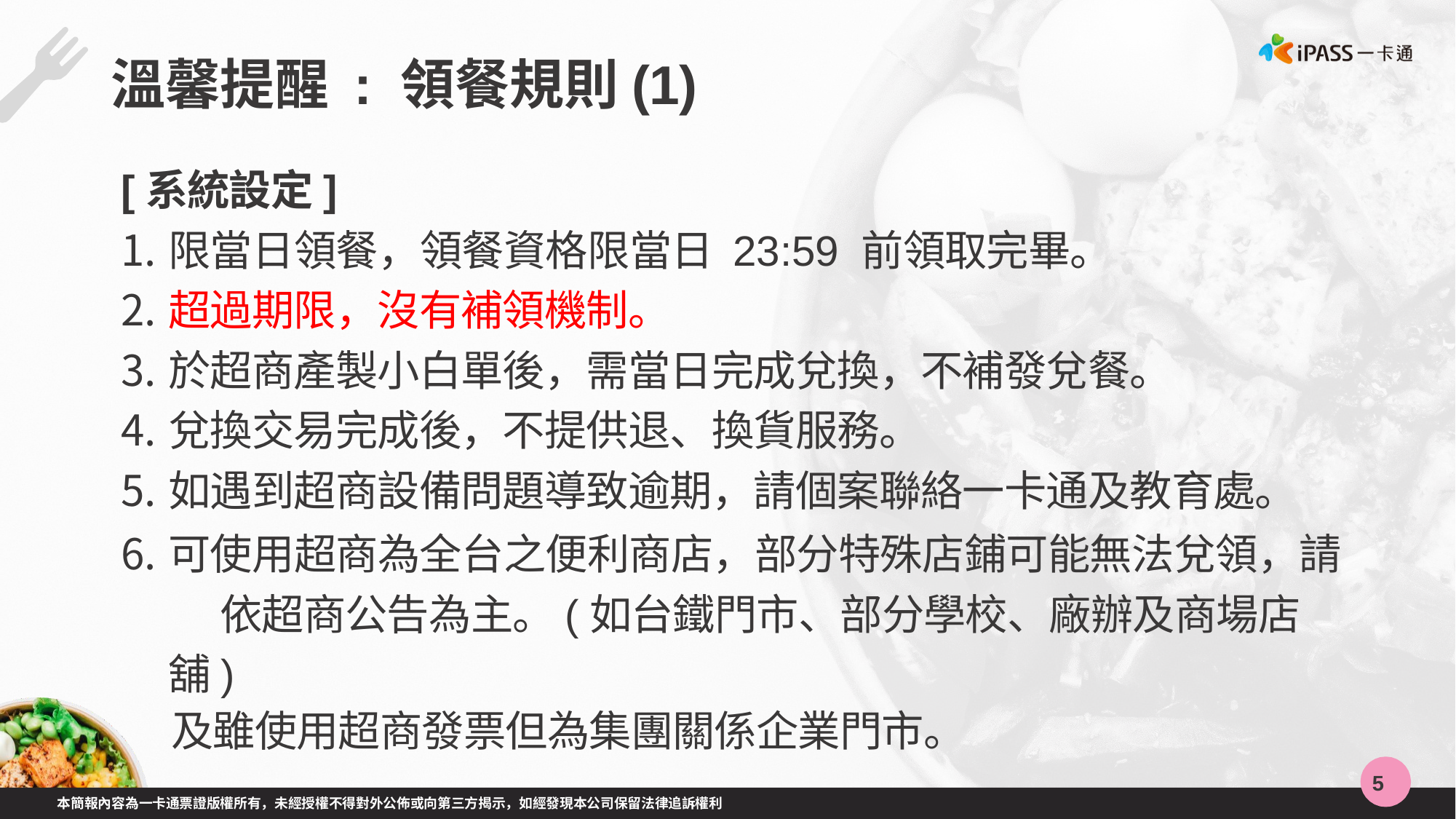

# 溫馨提醒 : 領餐規則(1)
[系統設定]
限當日領餐，領餐資格限當日 23:59 前領取完畢。
超過期限，沒有補領機制。
於超商產製小白單後，需當日完成兌換，不補發兌餐。
兌換交易完成後，不提供退、換貨服務。
如遇到超商設備問題導致逾期，請個案聯絡一卡通及教育處。
可使用超商為全台之便利商店，部分特殊店鋪可能無法兌領，請	依超商公告為主。(如台鐵門市、部分學校、廠辦及商場店舖)
及雖使用超商發票但為集團關係企業門市。
5
本簡報內容為一卡通票證版權所有，未經授權不得對外公佈或向第三方揭示，如經發現本公司保留法律追訴權利